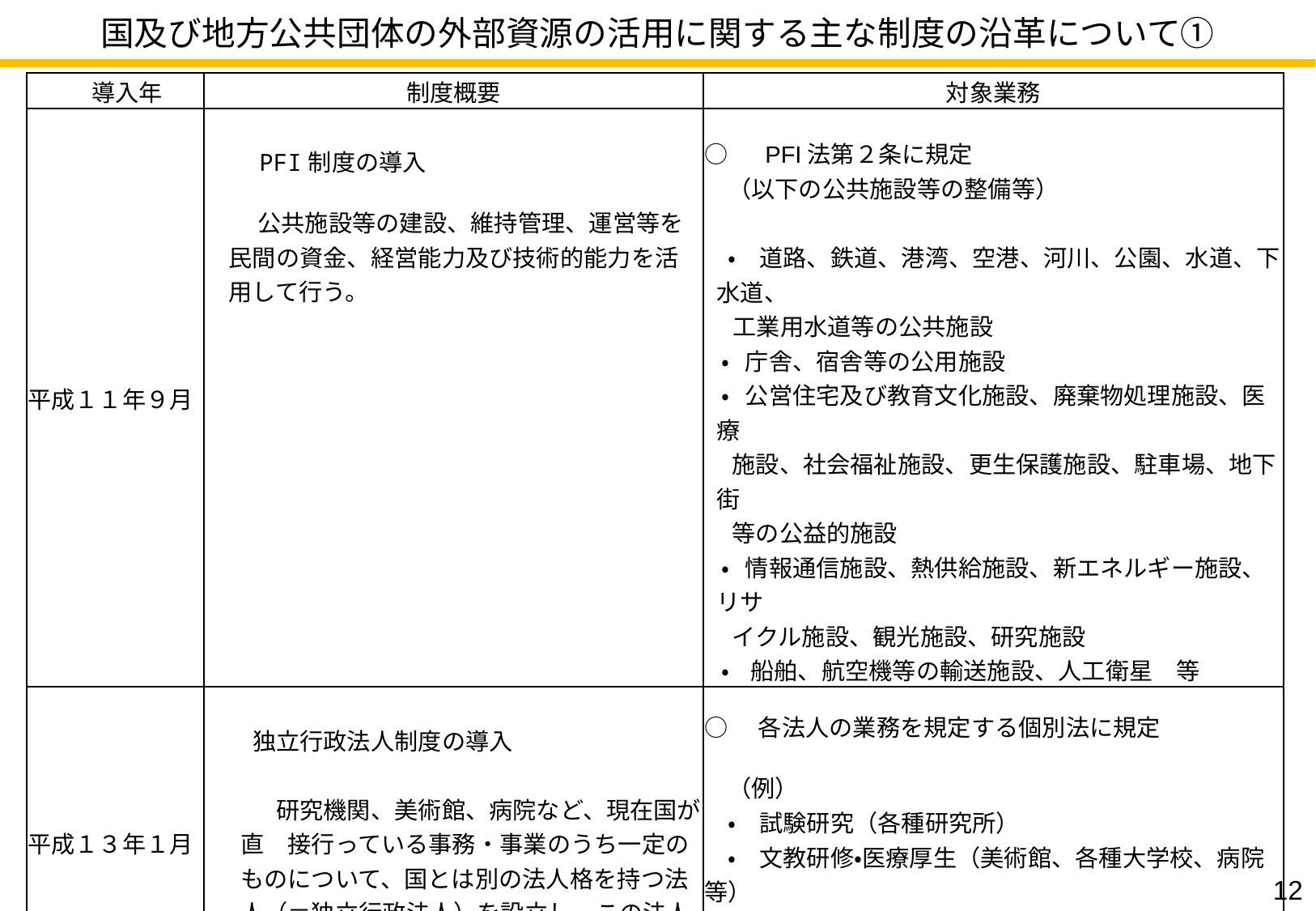

国及び地方公共団体の外部資源の活用に関する主な制度の沿革について①
| 導入年 | 制度概要 | 対象業務 |
| --- | --- | --- |
| 平成１１年９月 | PFI制度の導入 　 公共施設等の建設、維持管理、運営等を民間の資金、経営能力及び技術的能力を活用して行う。 | ○　PFI法第２条に規定 　（以下の公共施設等の整備等） 　 　・　道路、鉄道、港湾、空港、河川、公園、水道、下水道、　 　 工業用水道等の公共施設 ・ 庁舎、宿舎等の公用施設 ・ 公営住宅及び教育文化施設、廃棄物処理施設、医療 施設、社会福祉施設、更生保護施設、駐車場、地下街 等の公益的施設 ・ 情報通信施設、熱供給施設、新エネルギー施設、リサ イクル施設、観光施設、研究施設 ・ 船舶、航空機等の輸送施設、人工衛星　等 |
| 平成１３年１月 | 独立行政法人制度の導入 　　 　　研究機関、美術館、病院など、現在国が直　接行っている事務・事業のうち一定のものについて、国とは別の法人格を持つ法人（＝独立行政法人）を設立し、この法人に当該事務・事業を担わせることにより、より良い行政サービスの提供を目指す。 | ○　各法人の業務を規定する個別法に規定 　（例） 　・　試験研究（各種研究所） 　・　文教研修・医療厚生（美術館、各種大学校、病院等） 　・　検査検定（各種検査所等） 　・　作業施設（統計センター等）　　等 |
| 平成１６年４月 | 指定管理者制度の導入 　　 　　地方公共団体の公の施設の管理に関する権限を指定管理者に委任して行わせる。 | ○　地方自治法第244条の２に規定 　（地方公共団体の公の施設の管理） |
12